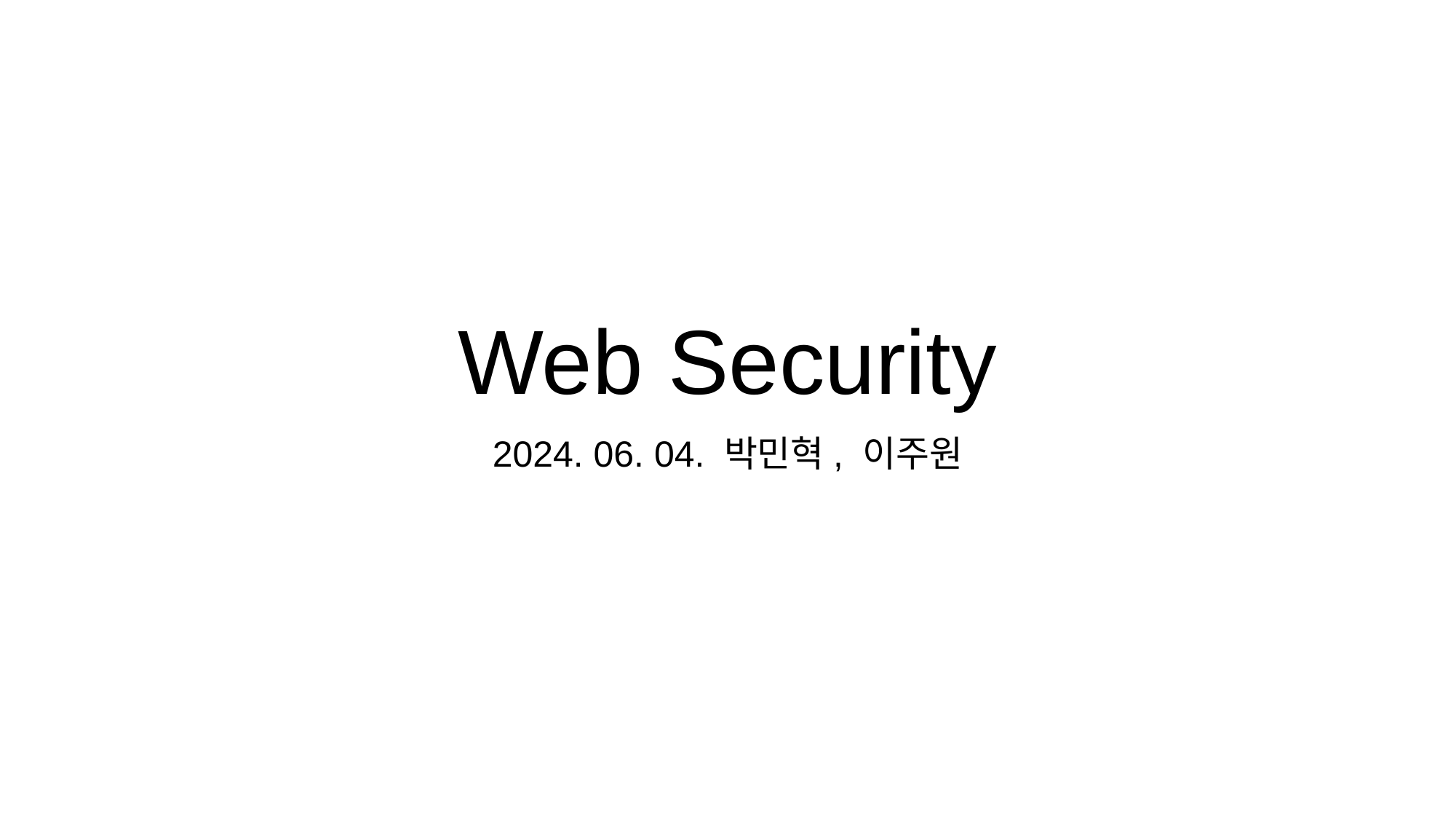

# Web Security
2024. 06. 04. 박민혁, 이주원